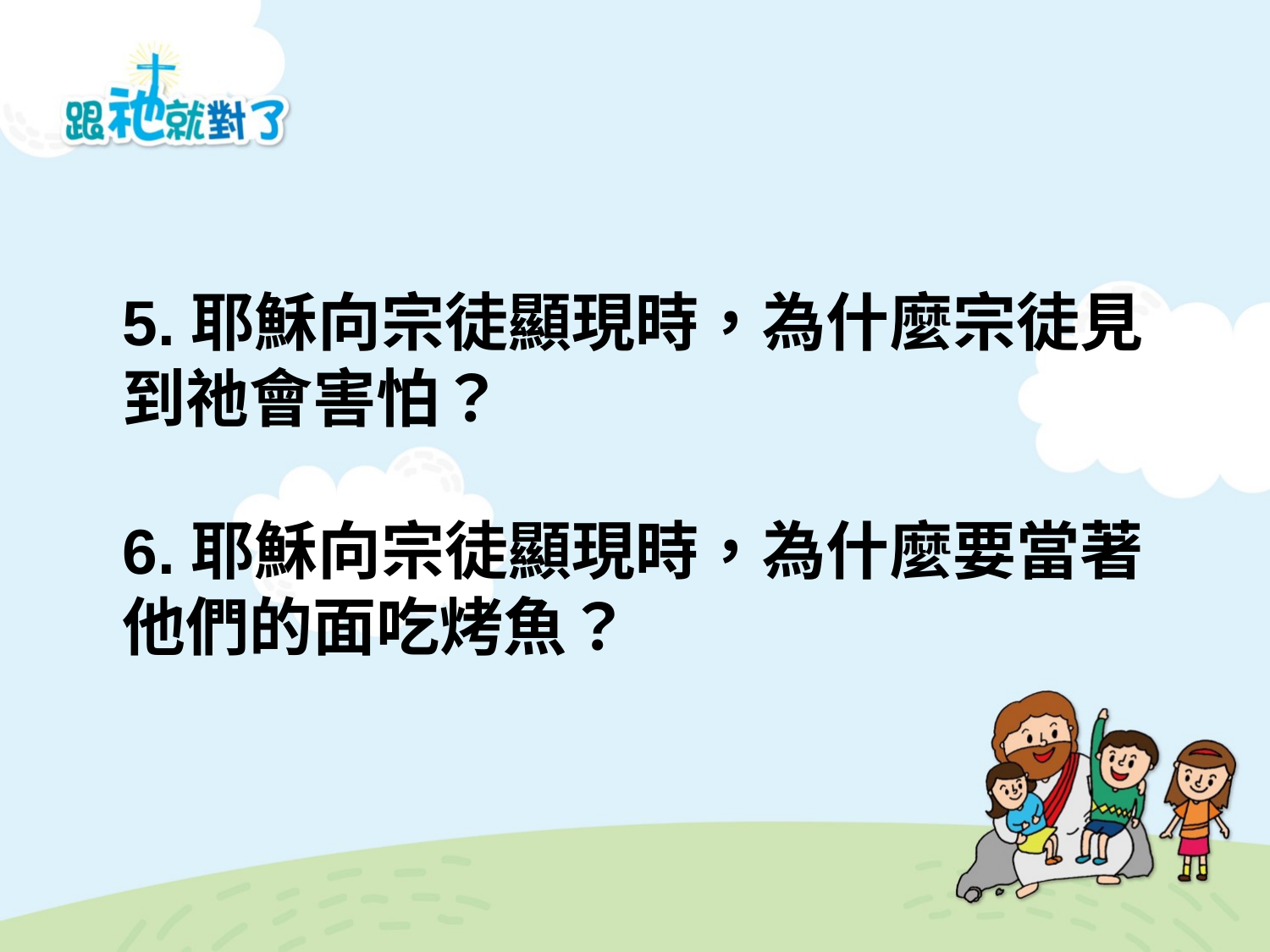

5.耶穌向宗徒顯現時，為什麼宗徒見到祂會害怕？

6.耶穌向宗徒顯現時，為什麼要當著他們的面吃烤魚？